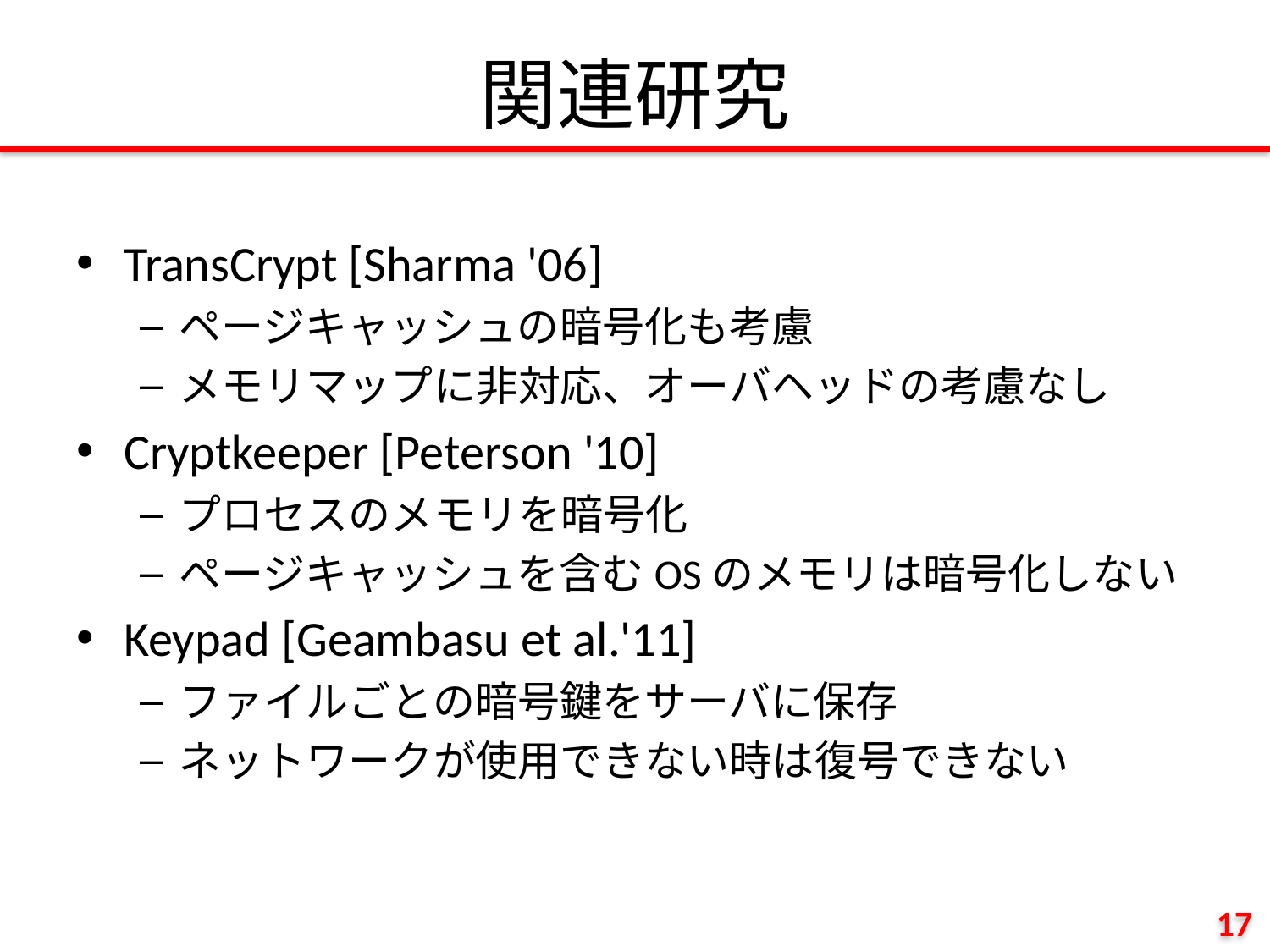

# 関連研究
TransCrypt [Sharma '06]
ページキャッシュの暗号化も考慮
メモリマップに非対応、オーバヘッドの考慮なし
Cryptkeeper [Peterson '10]
プロセスのメモリを暗号化
ページキャッシュを含むOSのメモリは暗号化しない
Keypad [Geambasu et al.'11]
ファイルごとの暗号鍵をサーバに保存
ネットワークが使用できない時は復号できない